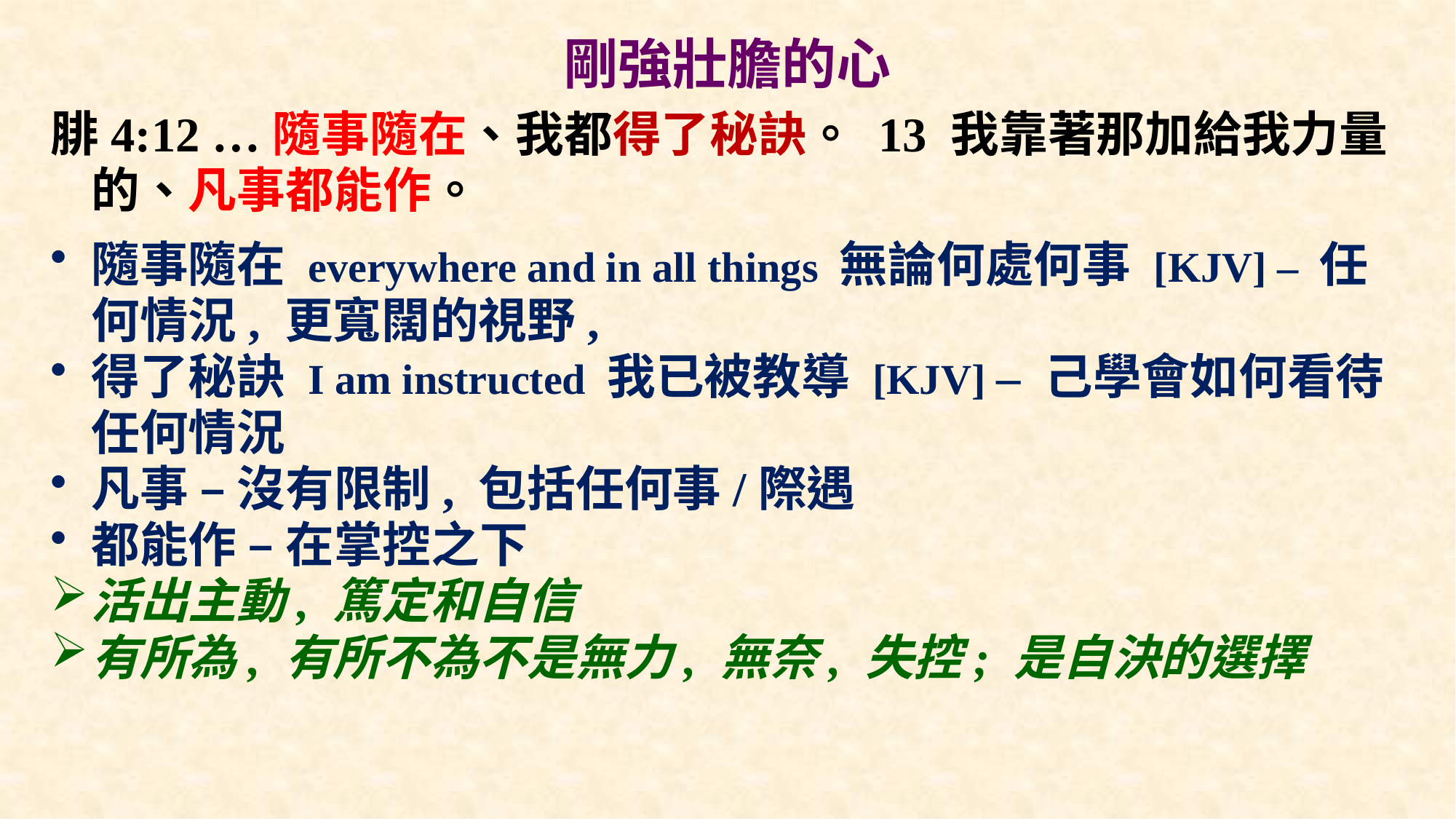

# 剛強壯膽的心
腓4:12 …隨事隨在、我都得了秘訣。 13 我靠著那加給我力量的、凡事都能作。
隨事隨在 everywhere and in all things 無論何處何事 [KJV] – 任何情況, 更寬闊的視野,
得了秘訣 I am instructed 我已被教導 [KJV] – 己學會如何看待任何情況
凡事 – 沒有限制, 包括任何事/際遇
都能作 – 在掌控之下
活出主動, 篤定和自信
有所為, 有所不為不是無力, 無奈, 失控; 是自決的選擇